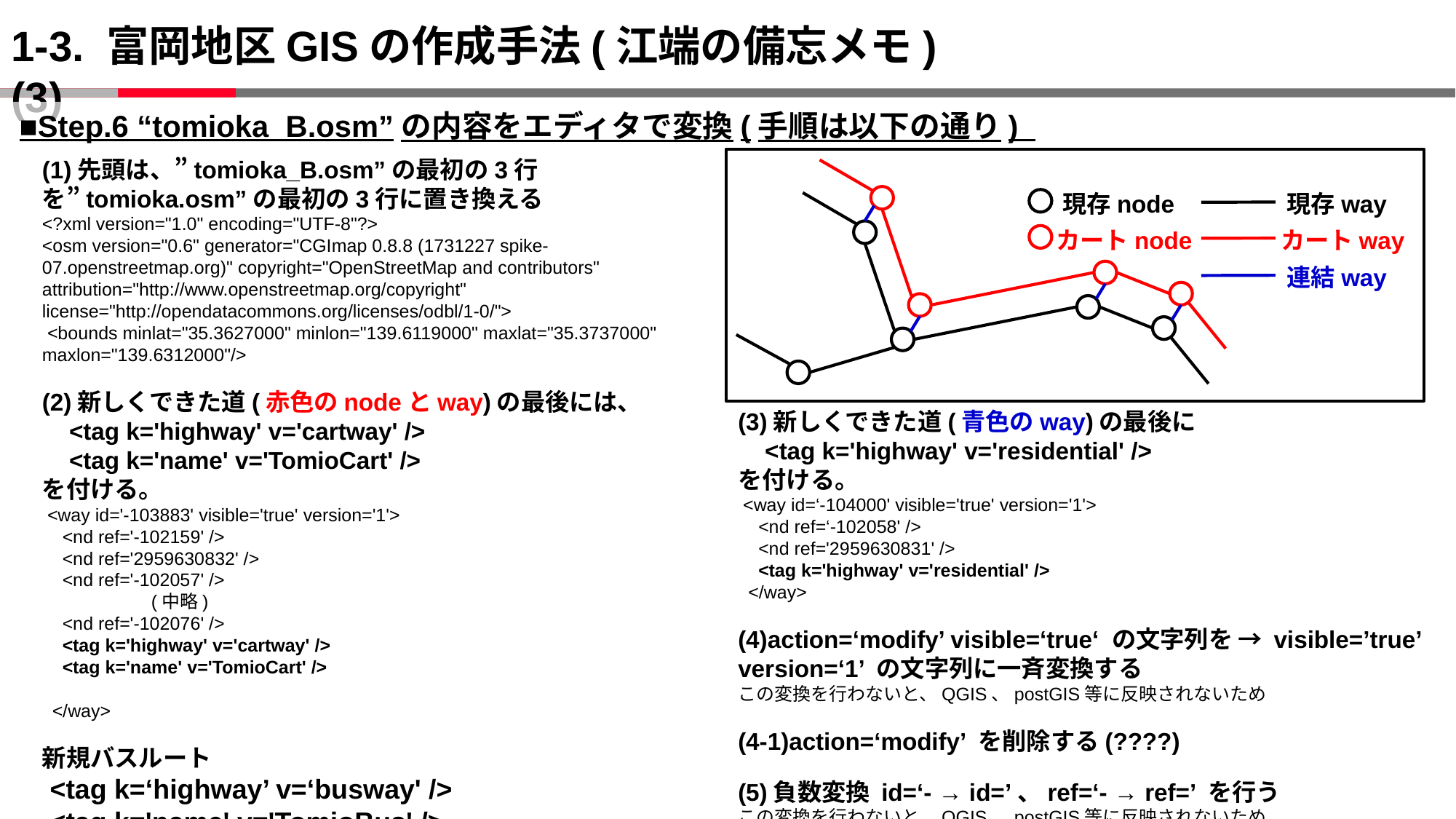

# 1-3. 富岡地区GISの作成手法(江端の備忘メモ)(3)
■Step.6 “tomioka_B.osm”の内容をエディタで変換(手順は以下の通り)
(1)先頭は、”tomioka_B.osm”の最初の3行を”tomioka.osm”の最初の3行に置き換える
<?xml version="1.0" encoding="UTF-8"?>
<osm version="0.6" generator="CGImap 0.8.8 (1731227 spike-07.openstreetmap.org)" copyright="OpenStreetMap and contributors" attribution="http://www.openstreetmap.org/copyright" license="http://opendatacommons.org/licenses/odbl/1-0/">
 <bounds minlat="35.3627000" minlon="139.6119000" maxlat="35.3737000" maxlon="139.6312000"/>

(2)新しくできた道(赤色のnodeとway)の最後には、
    <tag k='highway' v='cartway' />
    <tag k='name' v='TomioCart' />
を付ける。
 <way id='-103883' visible='true' version='1'>
    <nd ref='-102159' />
    <nd ref='2959630832' />
    <nd ref='-102057' />
	(中略)
    <nd ref='-102076' />
    <tag k='highway' v='cartway' />
    <tag k='name' v='TomioCart' />

  </way>

新規バスルート
 <tag k=‘highway’ v=‘busway' />
 <tag k='name' v='TomioBus' />
を付ける。

現存node
現存way

カートnode
カートway

連結way

(3)新しくできた道(青色のway)の最後に
    <tag k='highway' v='residential' />
を付ける。
 <way id=‘-104000' visible='true' version='1'>
    <nd ref=‘-102058' />
    <nd ref='2959630831' />
    <tag k='highway' v='residential' />
  </way>
(4)action=‘modify’ visible=‘true‘ の文字列を → visible=’true’ version=‘1’ の文字列に一斉変換する
この変換を行わないと、QGIS、postGIS等に反映されないため

(4-1)action=‘modify’ を削除する(????)

(5)負数変換 id=‘- → id=’、ref=‘- → ref=’ を行う
この変換を行わないと、QGIS、postGIS等に反映されないため